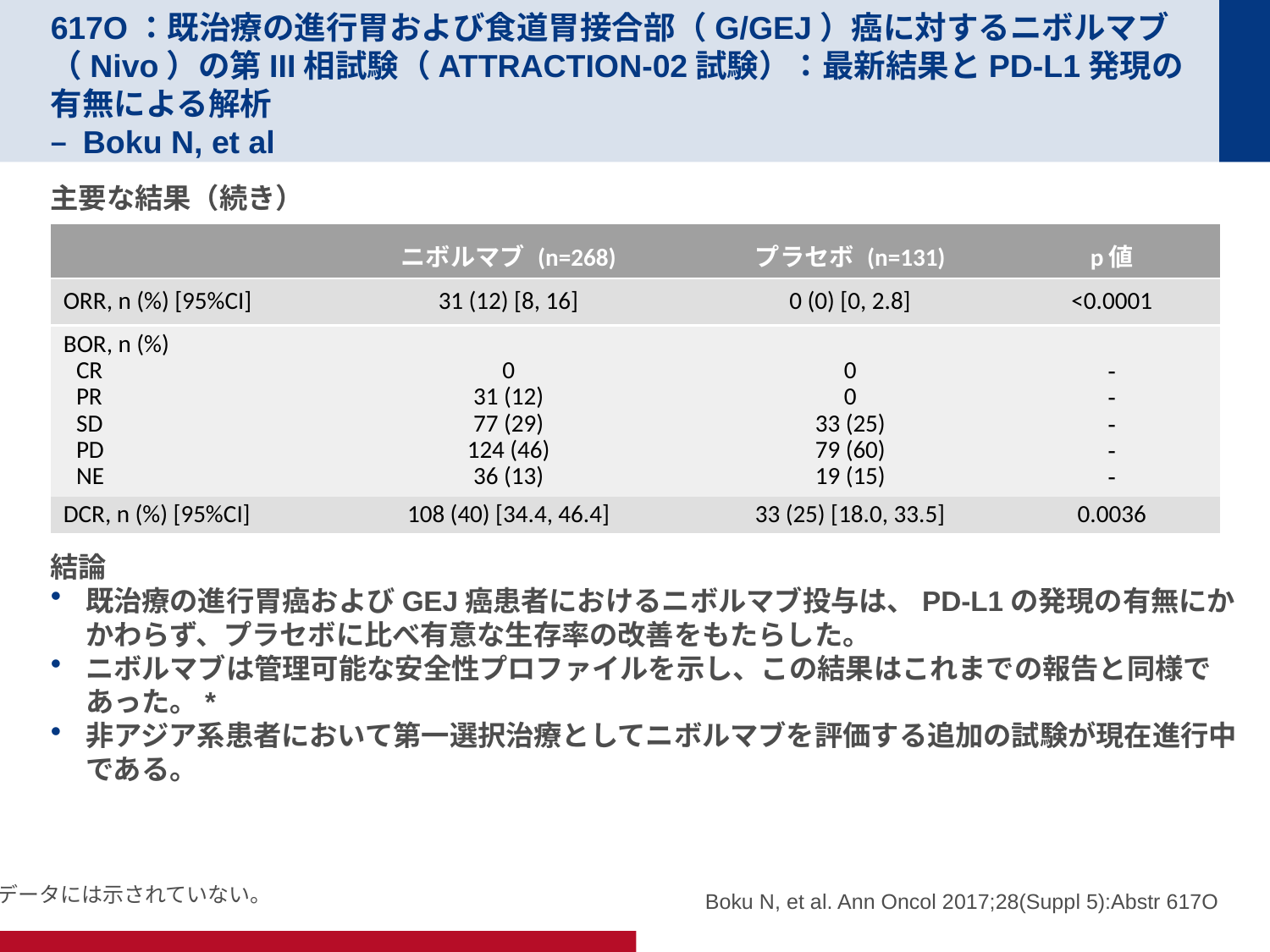

# 617O：既治療の進行胃および食道胃接合部（G/GEJ）癌に対するニボルマブ（Nivo）の第III相試験（ATTRACTION-02試験）：最新結果とPD-L1発現の有無による解析 – Boku N, et al
主要な結果（続き）
結論
既治療の進行胃癌およびGEJ癌患者におけるニボルマブ投与は、PD-L1の発現の有無にかかわらず、プラセボに比べ有意な生存率の改善をもたらした。
ニボルマブは管理可能な安全性プロファイルを示し、この結果はこれまでの報告と同様であった。*
非アジア系患者において第一選択治療としてニボルマブを評価する追加の試験が現在進行中である。

|  | ニボルマブ (n=268) | プラセボ (n=131) | p値 |
| --- | --- | --- | --- |
| ORR, n (%) [95%CI] | 31 (12) [8, 16] | 0 (0) [0, 2.8] | <0.0001 |
| BOR, n (%) CR PR SD PD NE | 0 31 (12) 77 (29) 124 (46) 36 (13) | 0 0 33 (25) 79 (60) 19 (15) | - - - - - |
| DCR, n (%) [95%CI] | 108 (40) [34.4, 46.4] | 33 (25) [18.0, 33.5] | 0.0036 |
Boku N, et al. Ann Oncol 2017;28(Suppl 5):Abstr 617O
*データには示されていない。